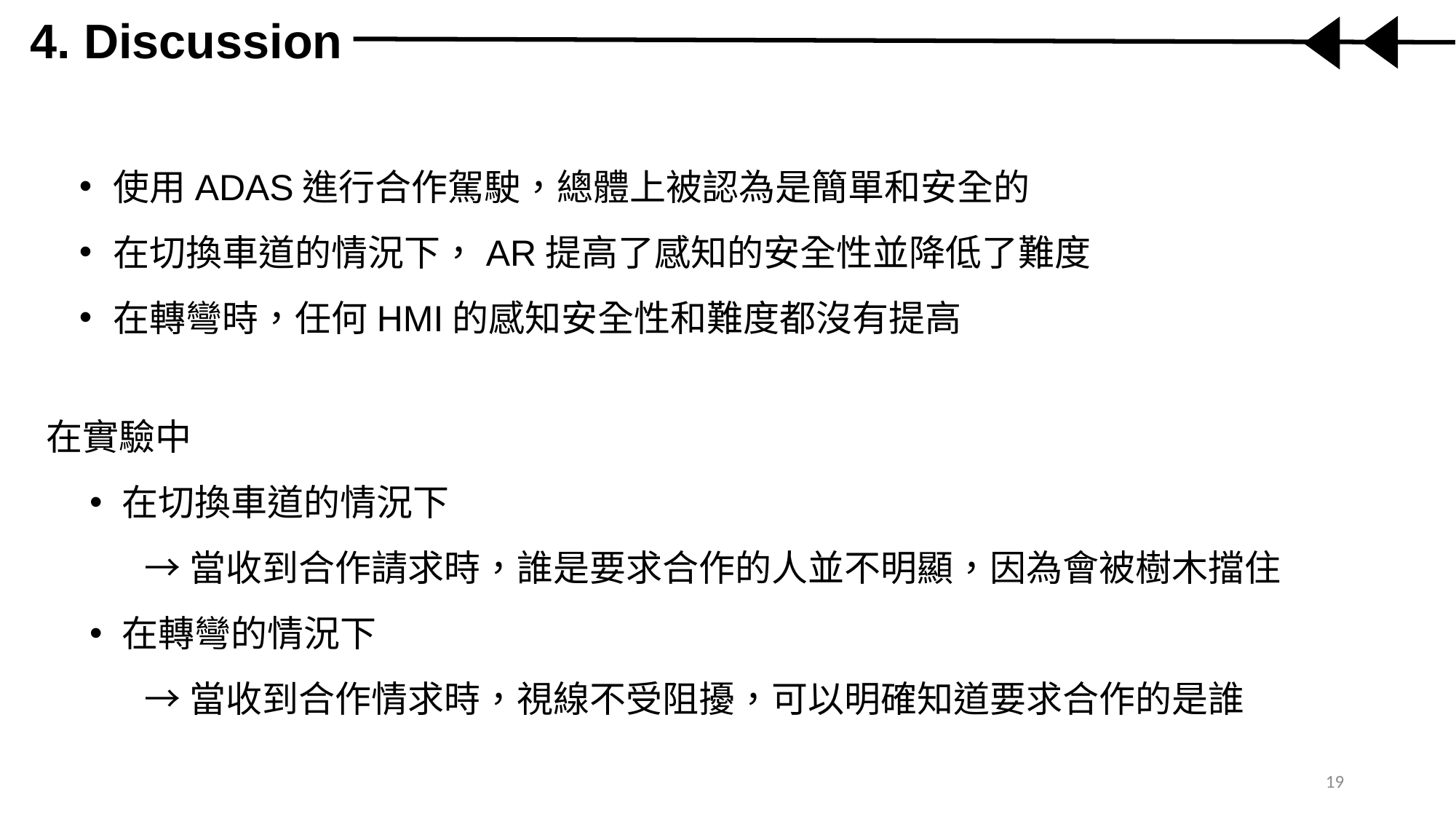

4. Discussion

使用ADAS進行合作駕駛，總體上被認為是簡單和安全的
在切換車道的情況下，AR提高了感知的安全性並降低了難度
在轉彎時，任何HMI的感知安全性和難度都沒有提高
在實驗中
在切換車道的情況下
→當收到合作請求時，誰是要求合作的人並不明顯，因為會被樹木擋住
在轉彎的情況下
→當收到合作情求時，視線不受阻擾，可以明確知道要求合作的是誰
19